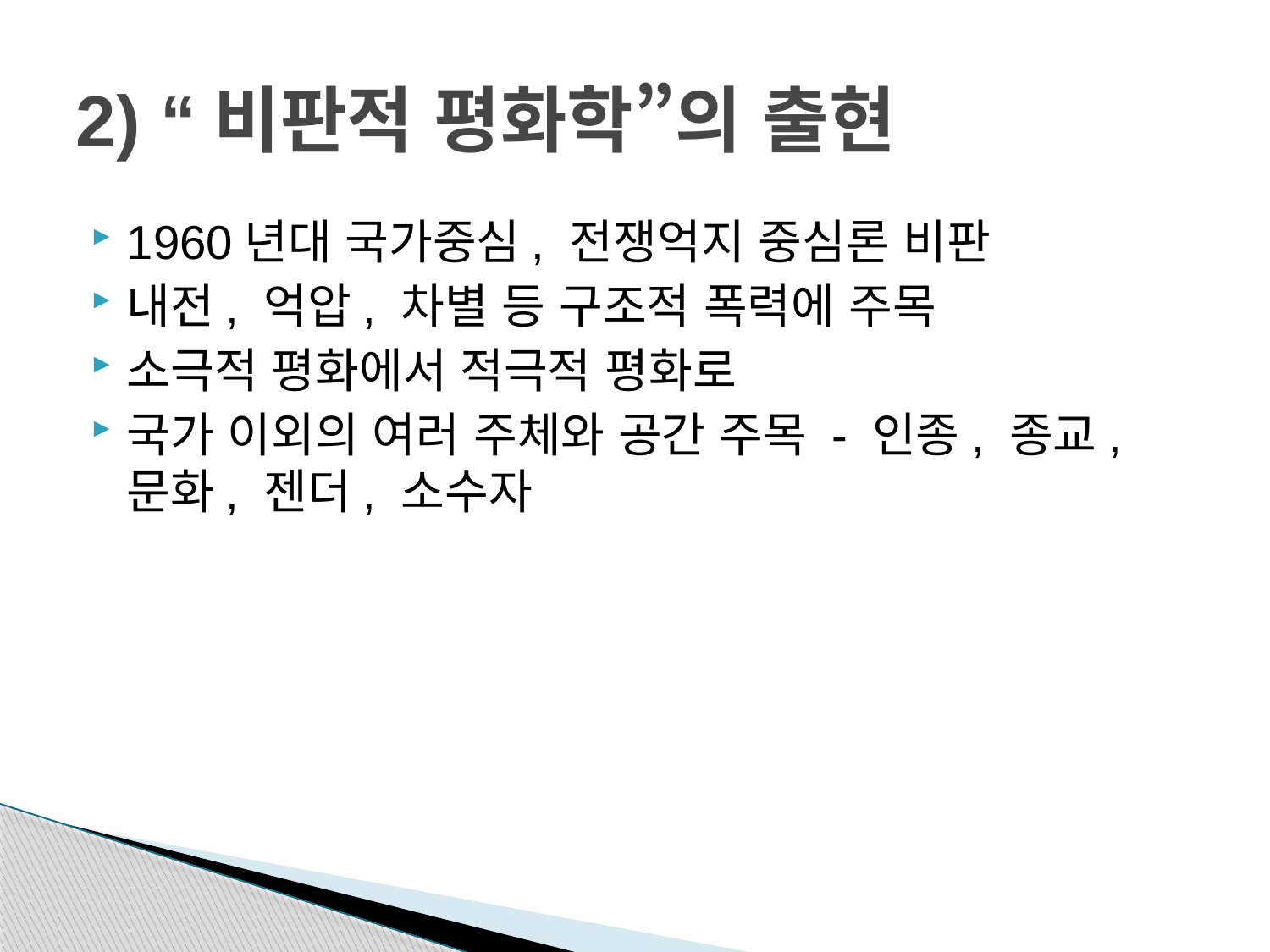

# 2) “비판적 평화학”의 출현
1960년대 국가중심, 전쟁억지 중심론 비판
내전, 억압, 차별 등 구조적 폭력에 주목
소극적 평화에서 적극적 평화로
국가 이외의 여러 주체와 공간 주목 - 인종, 종교, 문화, 젠더, 소수자